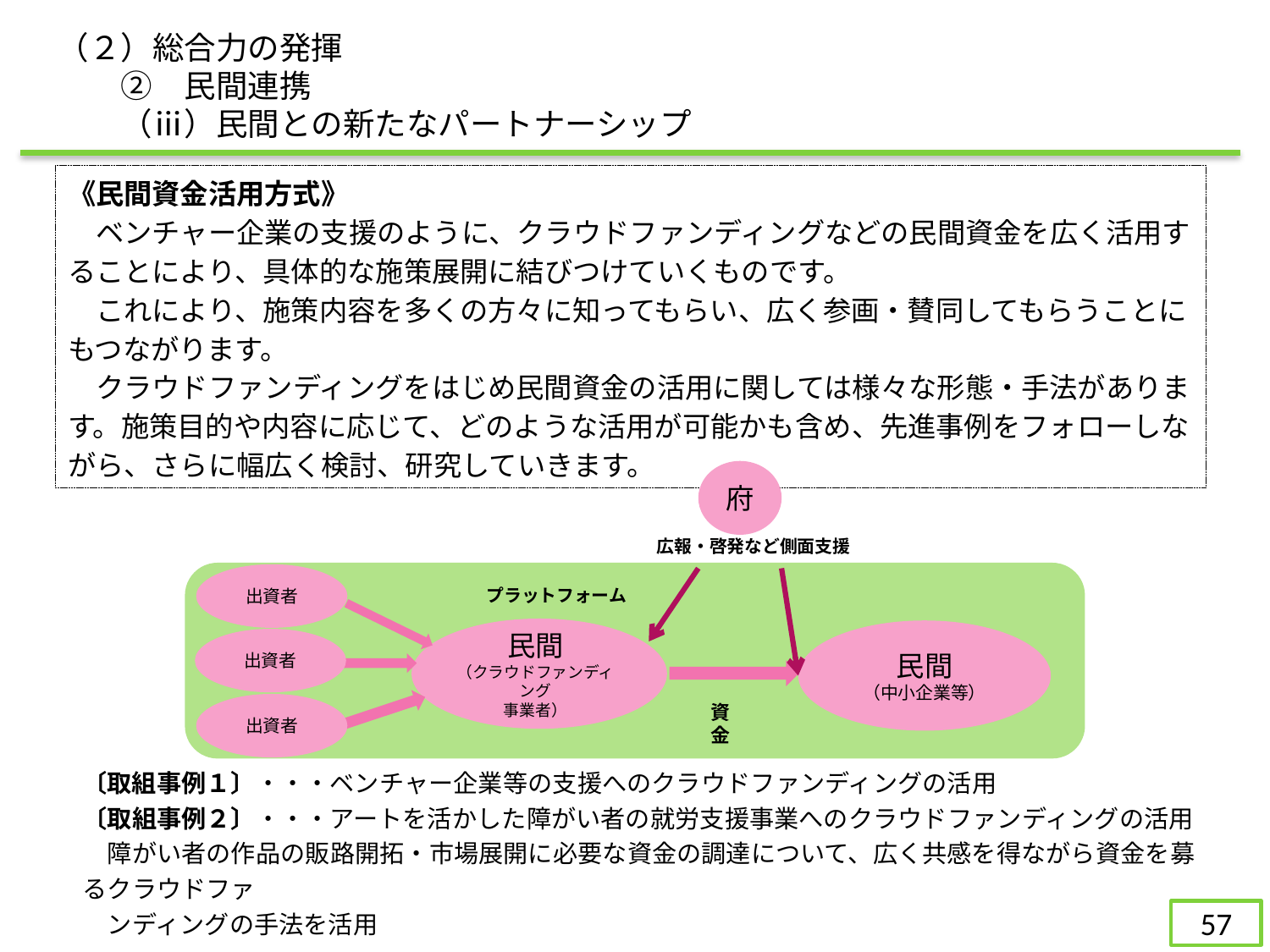

（２）総合力の発揮
　　②　民間連携
　　（ⅲ）民間との新たなパートナーシップ
《民間資金活用方式》
　ベンチャー企業の支援のように、クラウドファンディングなどの民間資金を広く活用することにより、具体的な施策展開に結びつけていくものです。
　これにより、施策内容を多くの方々に知ってもらい、広く参画・賛同してもらうことにもつながります。
　クラウドファンディングをはじめ民間資金の活用に関しては様々な形態・手法があります。施策目的や内容に応じて、どのような活用が可能かも含め、先進事例をフォローしながら、さらに幅広く検討、研究していきます。

府
広報・啓発など側面支援
プラットフォーム
民間
（クラウドファンディング
事業者）
民間
（中小企業等）
資　金

出資者
出資者
出資者
〔取組事例１〕・・・ベンチャー企業等の支援へのクラウドファンディングの活用
〔取組事例２〕・・・アートを活かした障がい者の就労支援事業へのクラウドファンディングの活用
　障がい者の作品の販路開拓・市場展開に必要な資金の調達について、広く共感を得ながら資金を募るクラウドファ
　ンディングの手法を活用

57